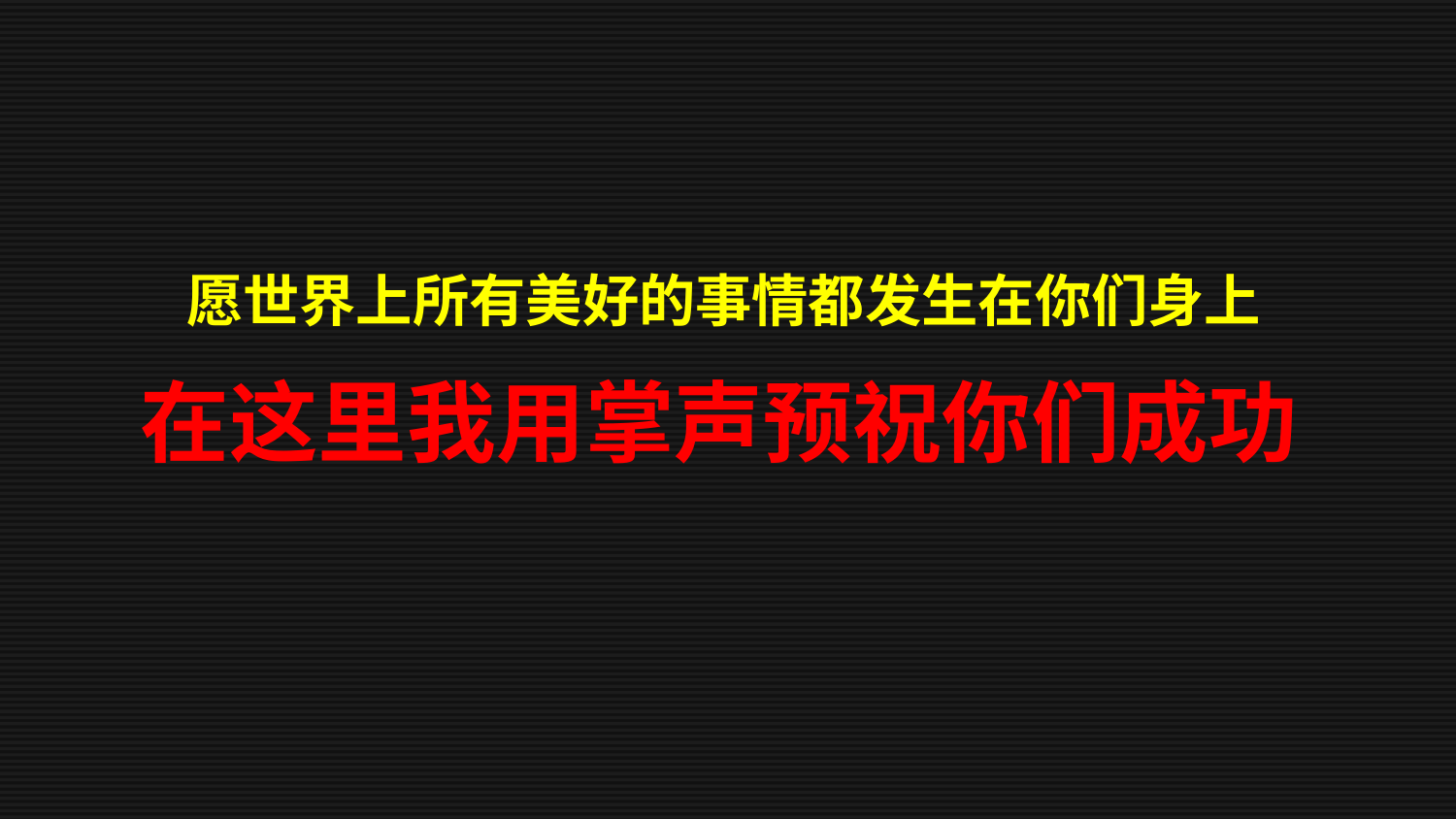

愿世界上所有美好的事情都发生在你们身上
在这里我用掌声预祝你们成功